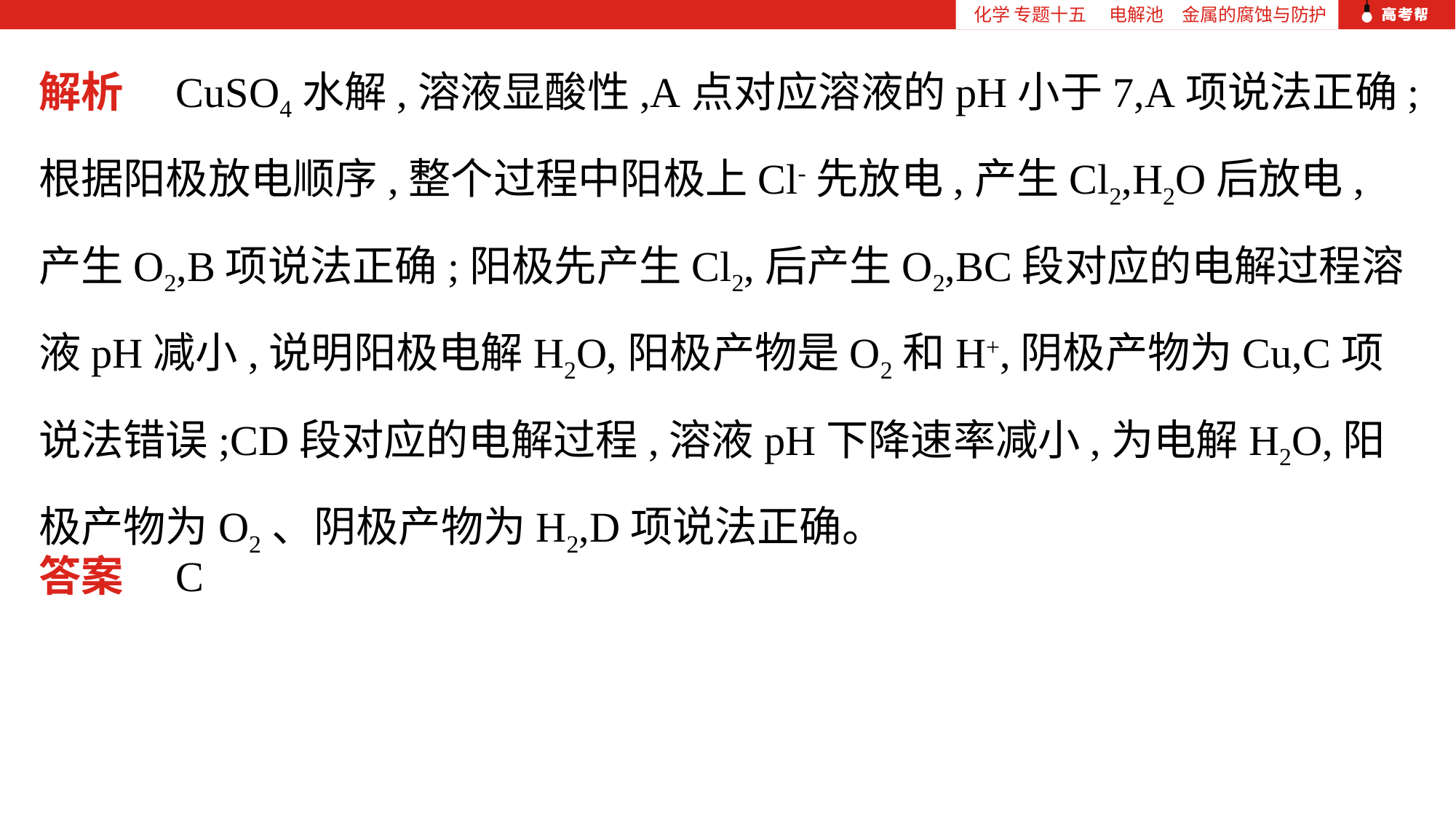

化学 专题十五 　电解池　金属的腐蚀与防护

解析　CuSO4水解,溶液显酸性,A点对应溶液的pH小于7,A项说法正确;根据阳极放电顺序,整个过程中阳极上Cl-先放电,产生Cl2,H2O后放电,产生O2,B项说法正确;阳极先产生Cl2,后产生O2,BC段对应的电解过程溶液pH减小,说明阳极电解H2O,阳极产物是O2和H+,阴极产物为Cu,C项说法错误;CD段对应的电解过程,溶液pH下降速率减小,为电解H2O,阳极产物为O2、阴极产物为H2,D项说法正确。

答案　C